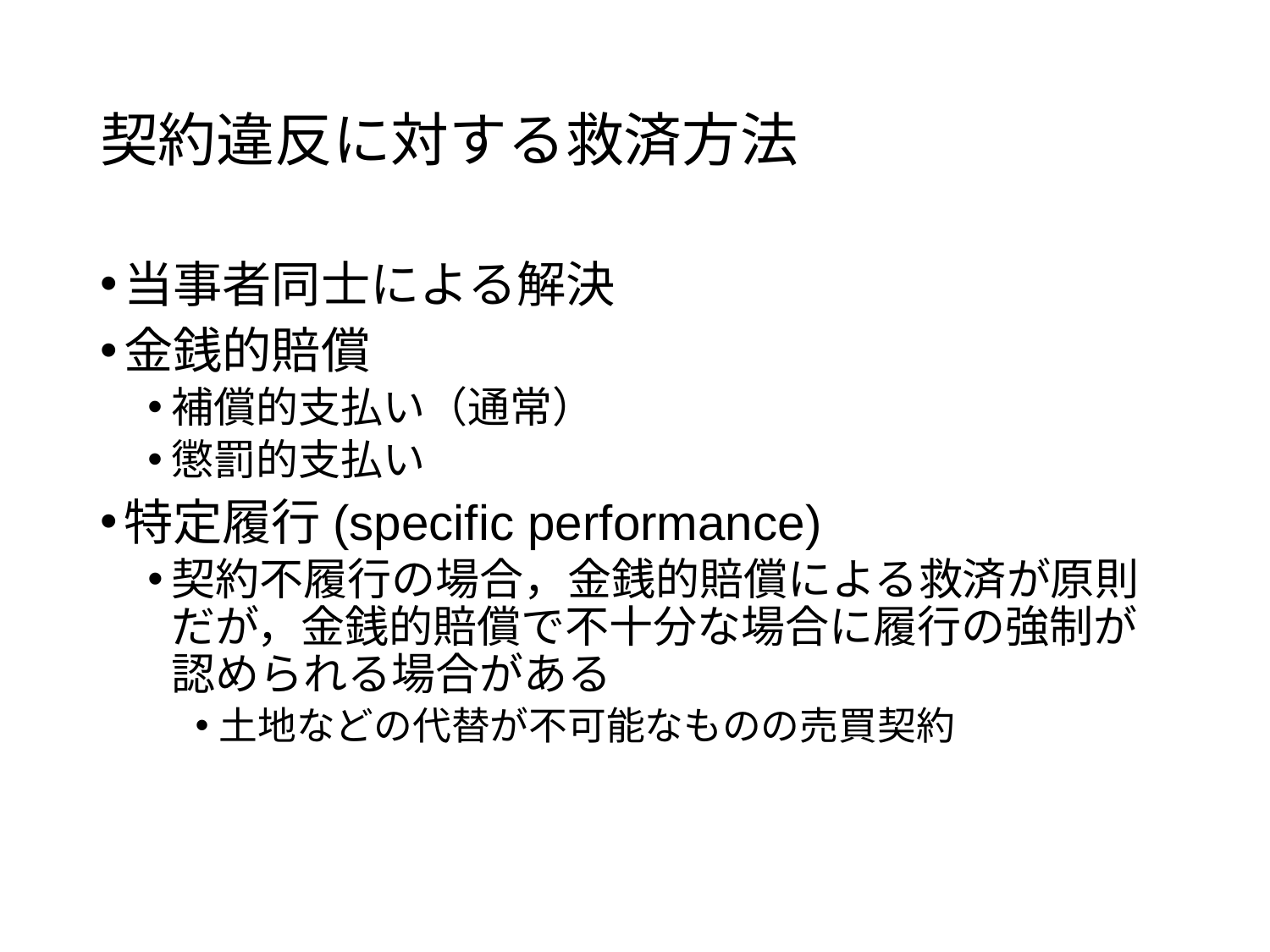

# 契約違反に対する救済方法
当事者同士による解決
金銭的賠償
補償的支払い（通常）
懲罰的支払い
特定履行(specific performance)
契約不履行の場合，金銭的賠償による救済が原則だが，金銭的賠償で不十分な場合に履行の強制が認められる場合がある
土地などの代替が不可能なものの売買契約